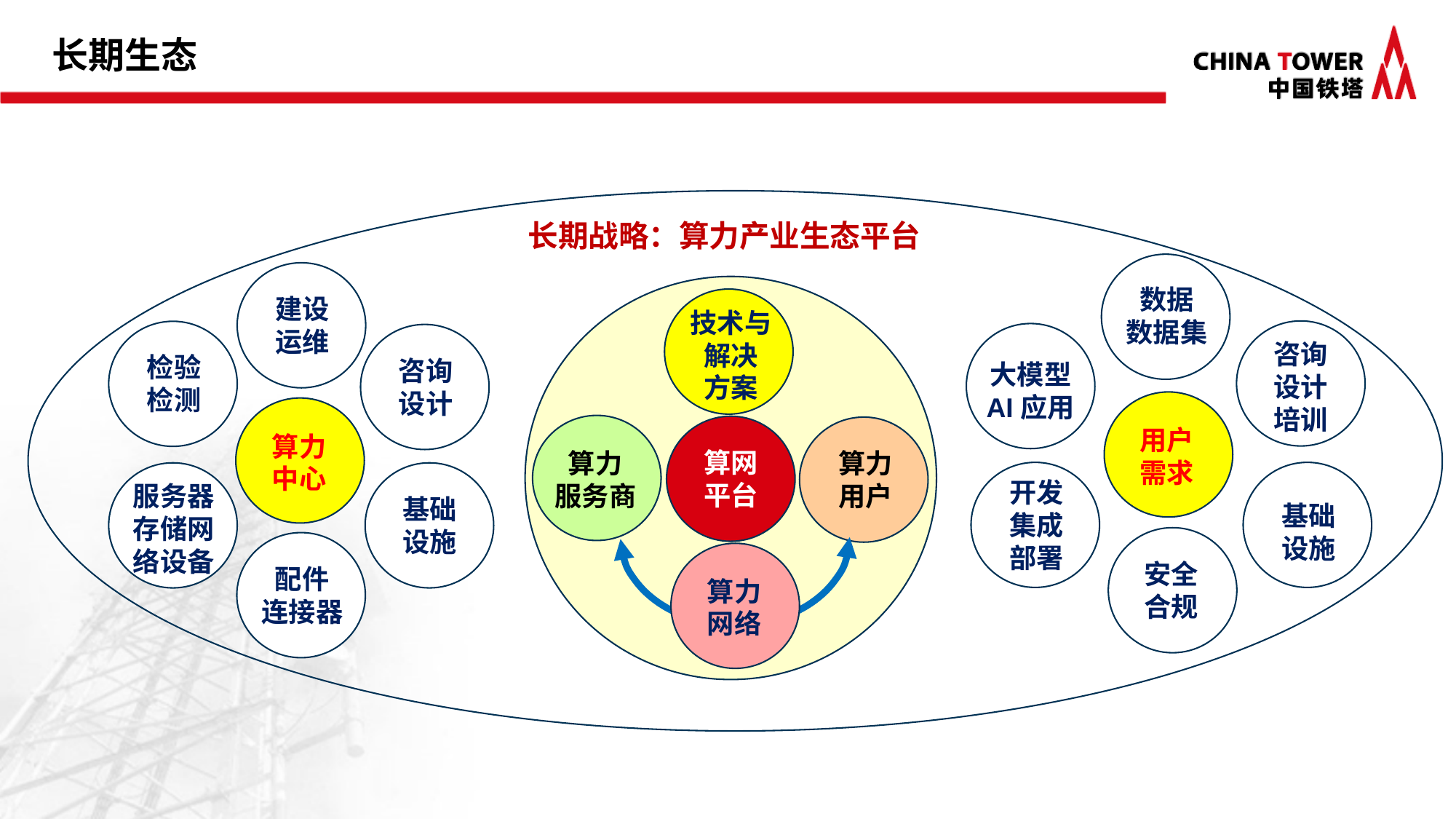

长期生态

长期战略：算力产业生态平台

数据
数据集

咨询
设计
培训

大模型
AI应用

用户
需求

开发
集成
部署

基础
设施

安全
合规

建设
运维

检验
检测

咨询
设计

算力
中心

基础
设施

服务器
存储网络设备

配件
连接器

技术与
解决
方案

算力
服务商

算网
平台

算力
用户

算力
网络
16